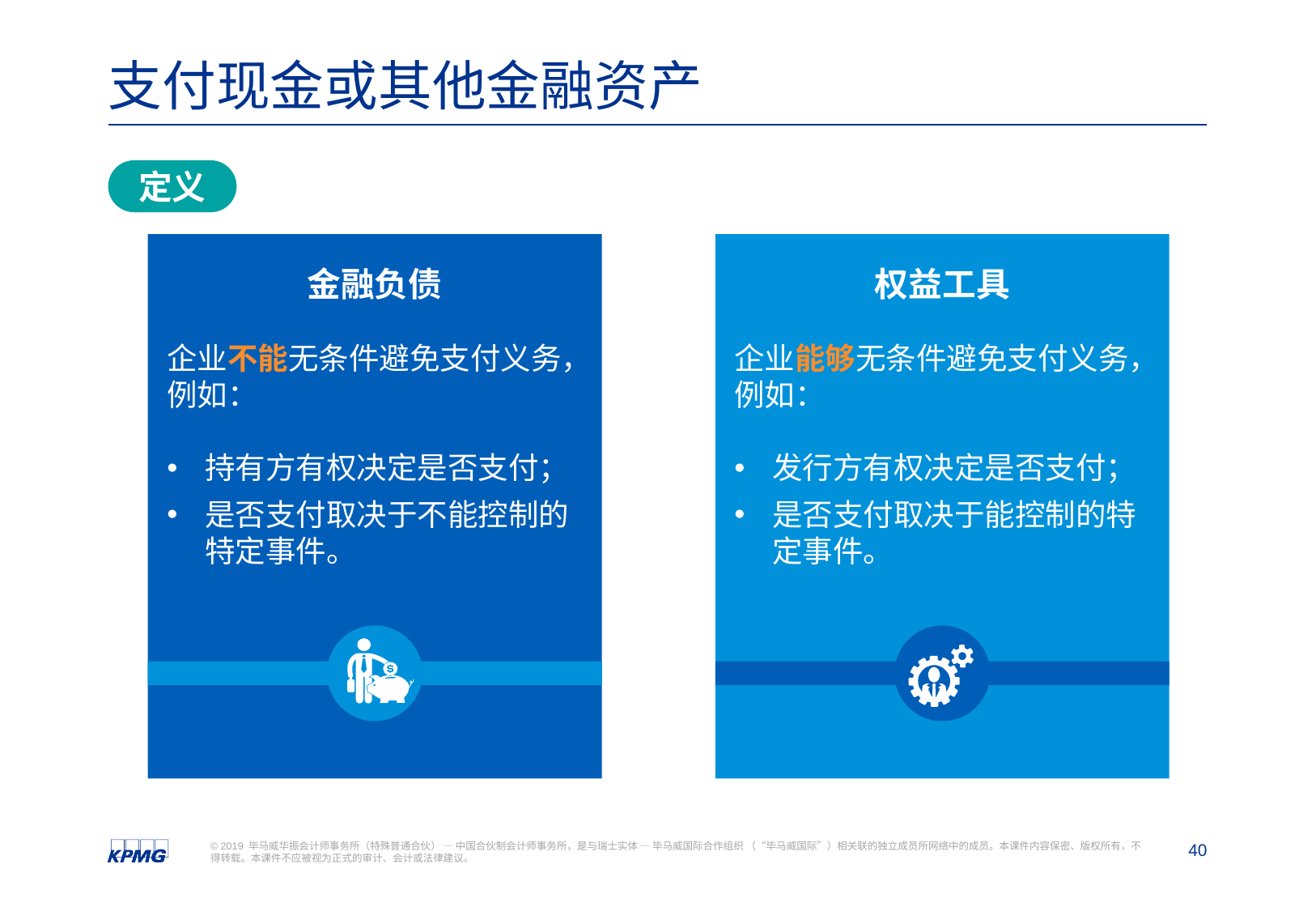

# 支付现金或其他金融资产
定义
金融负债

企业不能无条件避免支付义务，例如：

持有方有权决定是否支付；
是否支付取决于不能控制的特定事件。
权益工具

企业能够无条件避免支付义务，例如：

发行方有权决定是否支付；
是否支付取决于能控制的特定事件。